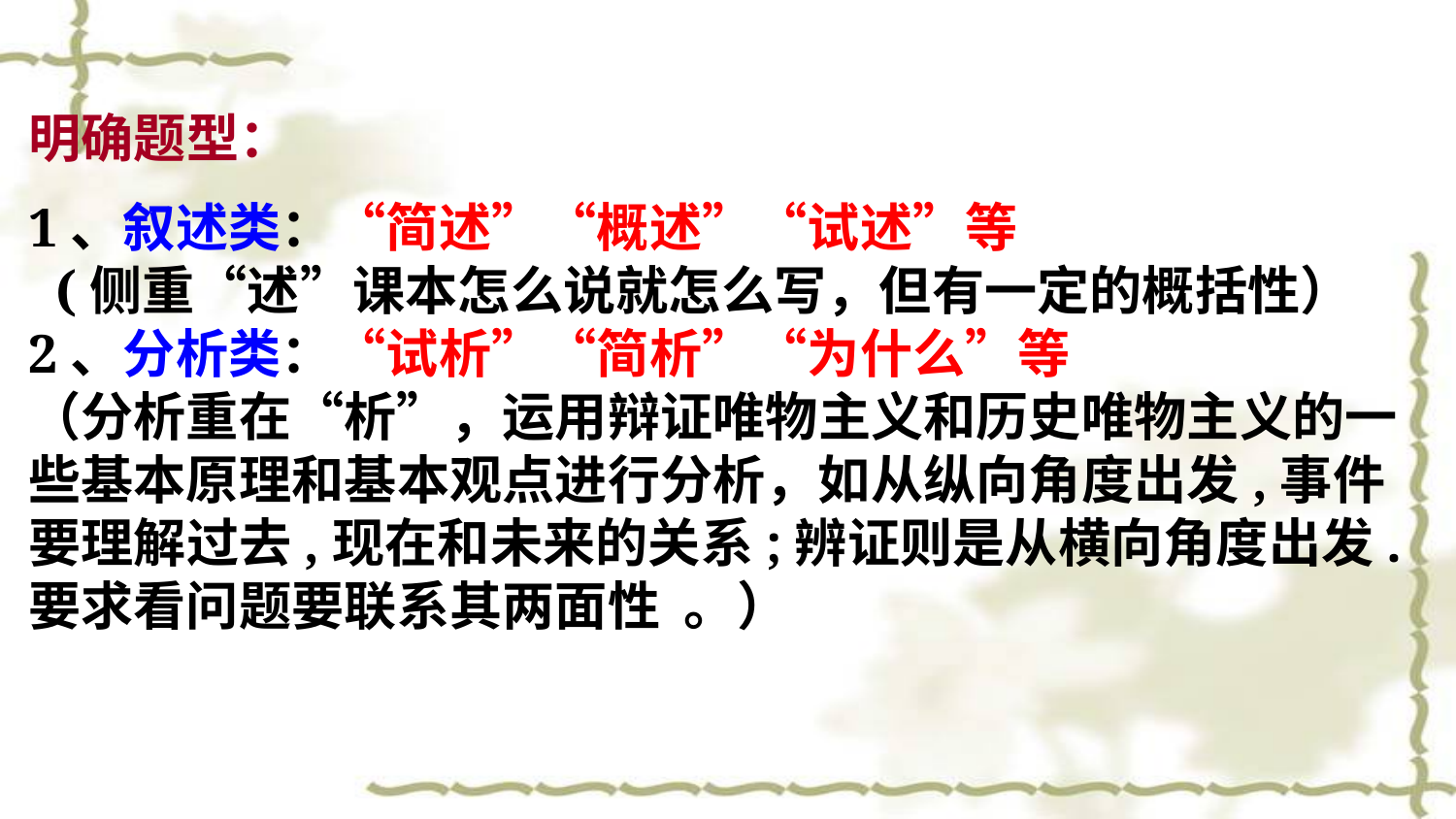

明确题型：
1、叙述类：“简述”“概述”“试述”等
  (侧重“述”课本怎么说就怎么写，但有一定的概括性）
2、分析类：“试析”“简析”“为什么”等
（分析重在“析”，运用辩证唯物主义和历史唯物主义的一些基本原理和基本观点进行分析，如从纵向角度出发,事件要理解过去,现在和未来的关系;辨证则是从横向角度出发.要求看问题要联系其两面性  。）